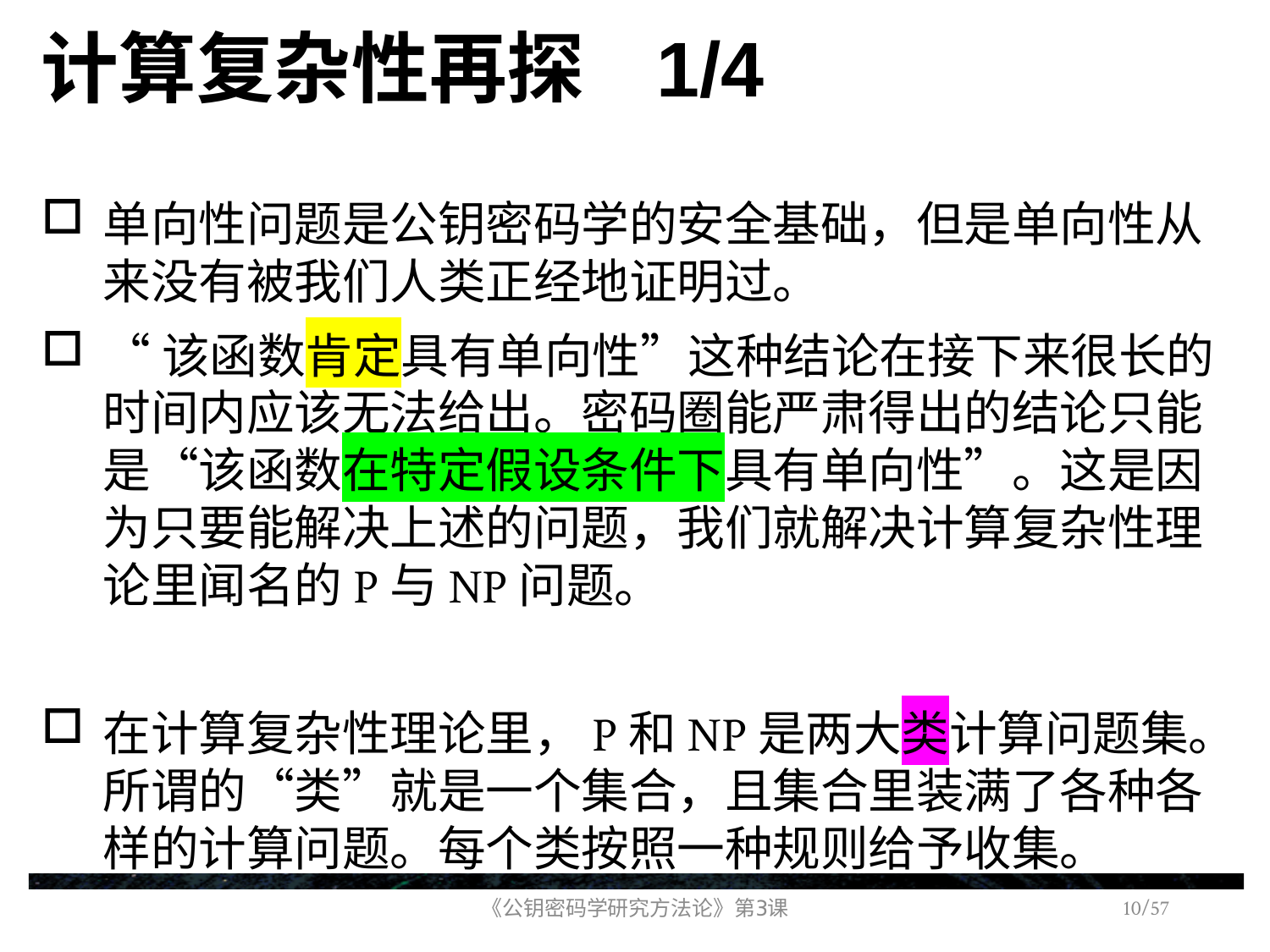

# 计算复杂性再探   1/4
单向性问题是公钥密码学的安全基础，但是单向性从来没有被我们人类正经地证明过。
“该函数肯定具有单向性”这种结论在接下来很长的时间内应该无法给出。密码圈能严肃得出的结论只能是“该函数在特定假设条件下具有单向性”。这是因为只要能解决上述的问题，我们就解决计算复杂性理论里闻名的P与NP问题。

在计算复杂性理论里，P和NP是两大类计算问题集。所谓的“类”就是一个集合，且集合里装满了各种各样的计算问题。每个类按照一种规则给予收集。

《公钥密码学研究方法论》第3课
10/57